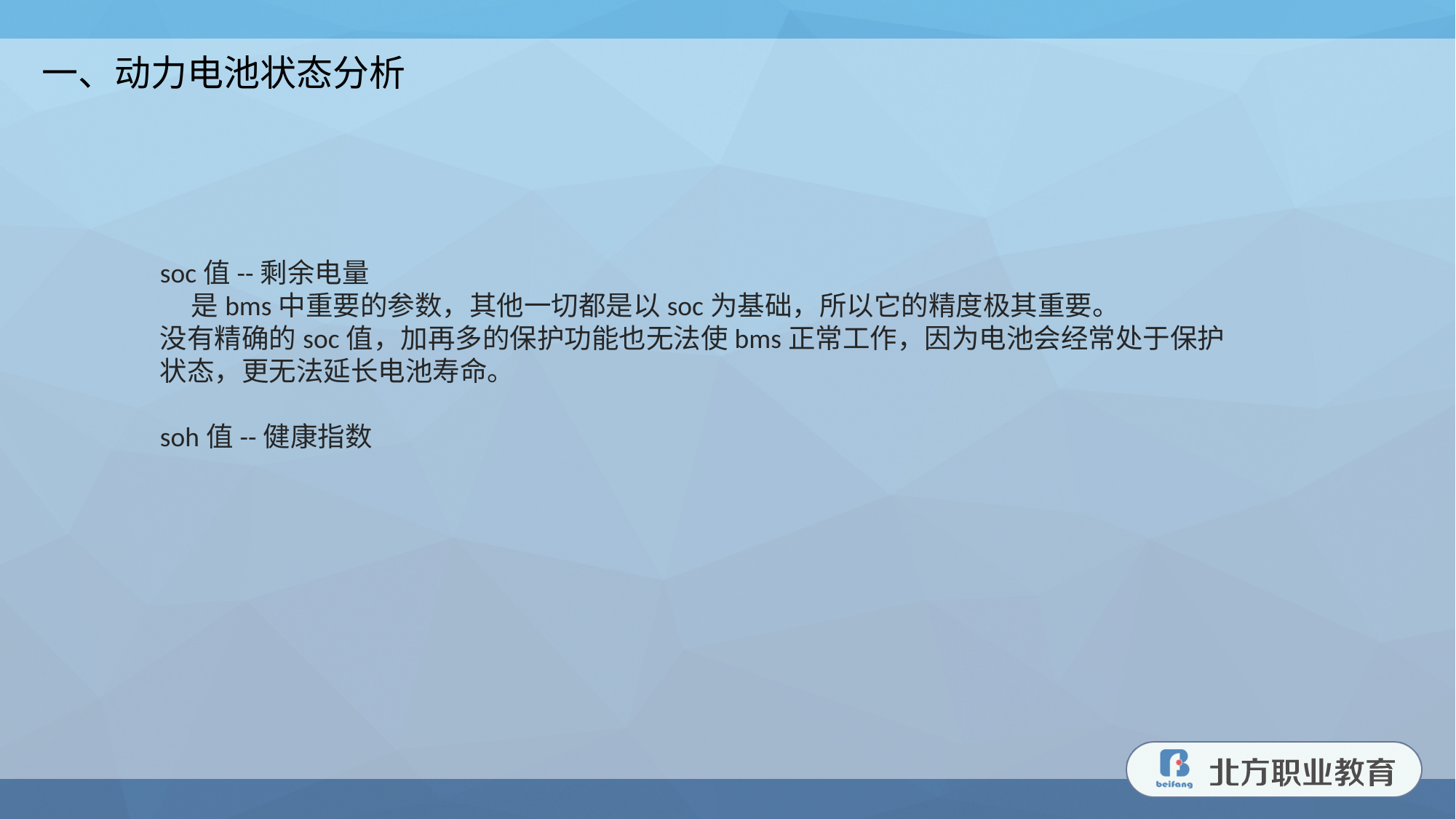

一、动力电池状态分析
soc值--剩余电量
    是bms中重要的参数，其他一切都是以soc为基础，所以它的精度极其重要。
没有精确的soc值，加再多的保护功能也无法使bms正常工作，因为电池会经常处于保护
状态，更无法延长电池寿命。

soh值--健康指数